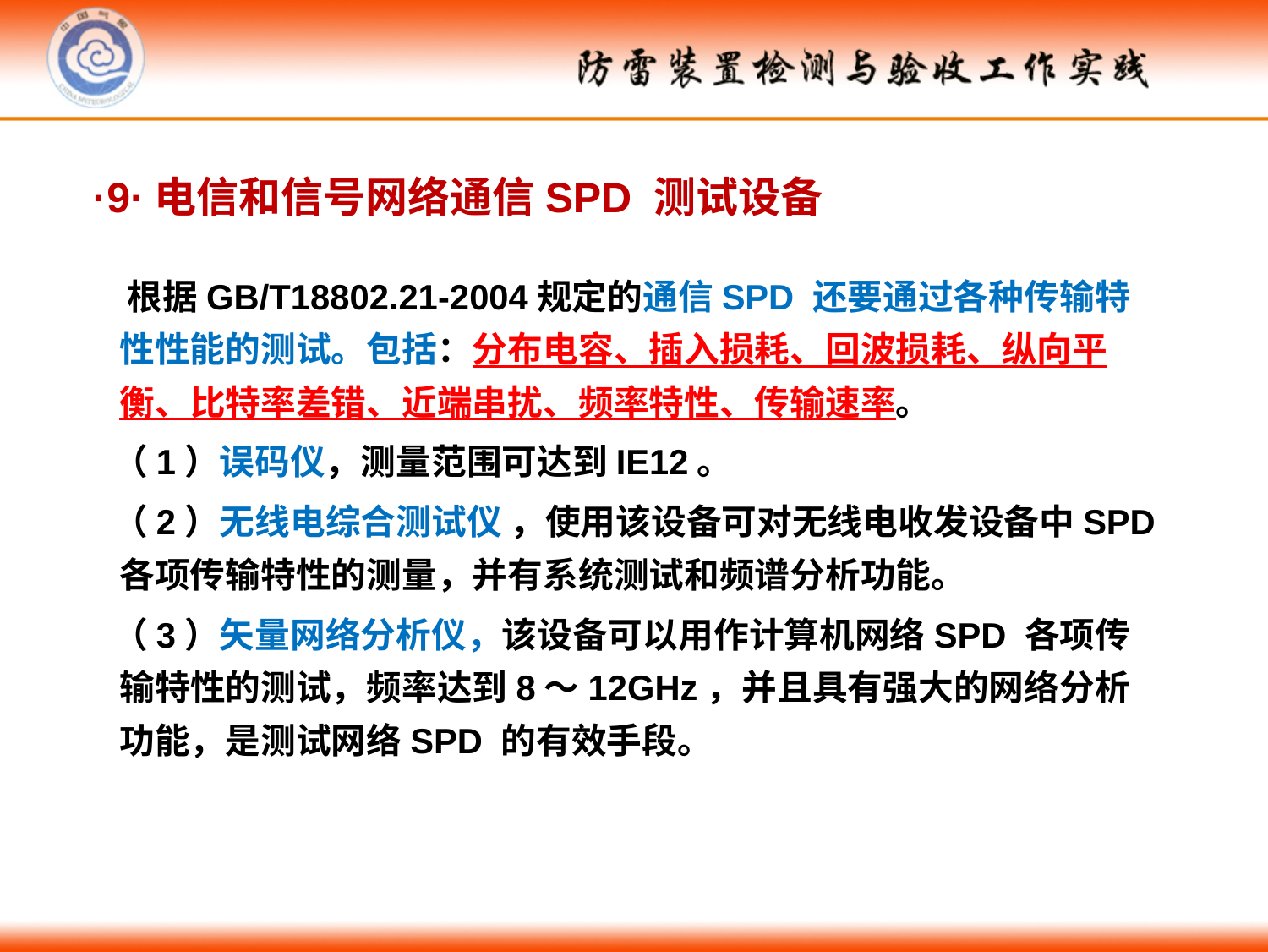

·9·电信和信号网络通信SPD 测试设备
      根据GB/T18802.21-2004规定的通信SPD 还要通过各种传输特性性能的测试。包括：分布电容、插入损耗、回波损耗、纵向平衡、比特率差错、近端串扰、频率特性、传输速率。
    （1）误码仪，测量范围可达到IE12。
    （2）无线电综合测试仪 ，使用该设备可对无线电收发设备中SPD各项传输特性的测量，并有系统测试和频谱分析功能。
    （3）矢量网络分析仪，该设备可以用作计算机网络SPD 各项传输特性的测试，频率达到8～12GHz，并且具有强大的网络分析功能，是测试网络SPD 的有效手段。